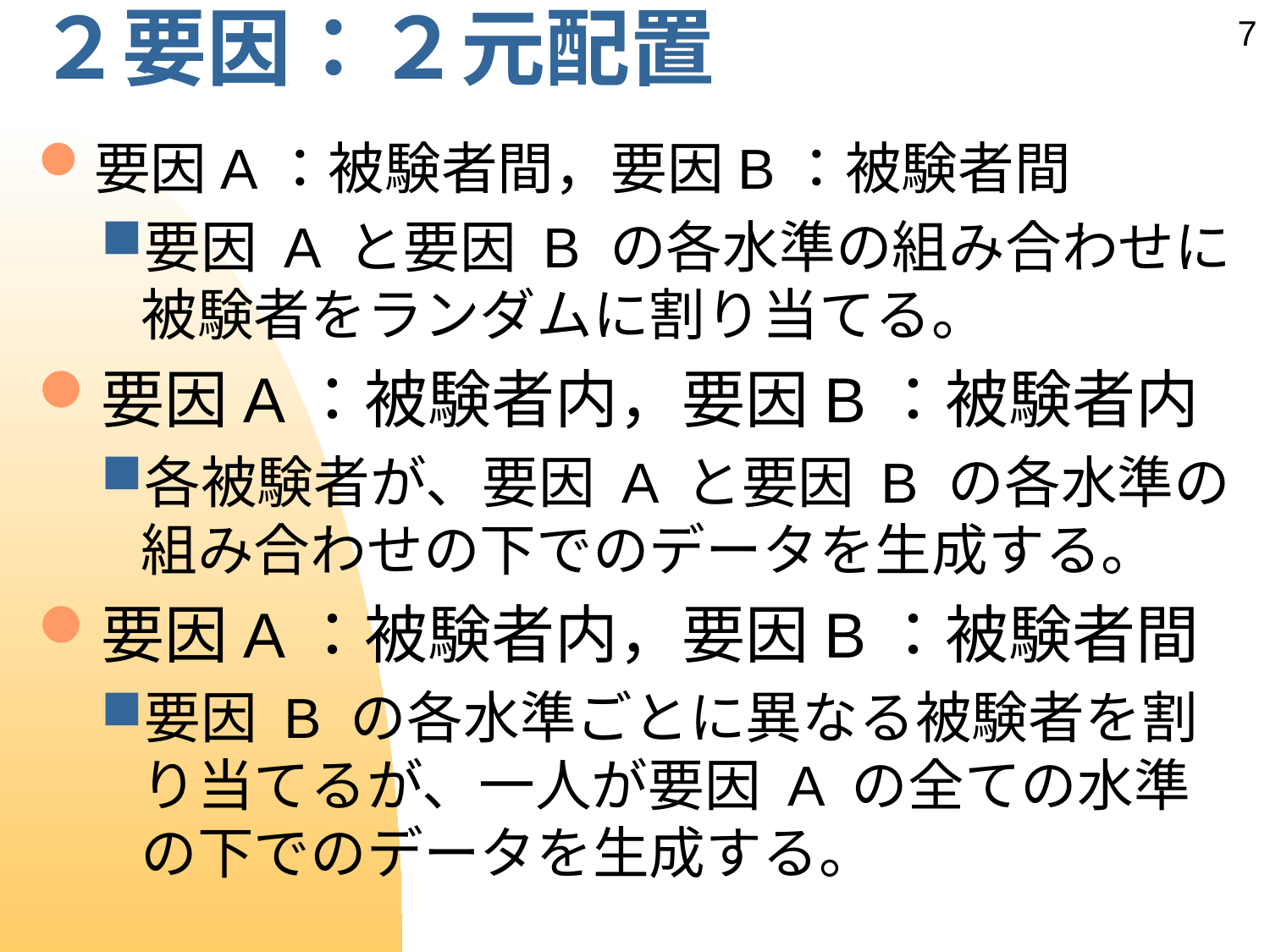

# ２要因：２元配置
7
要因A：被験者間，要因B：被験者間
要因 A と要因 B の各水準の組み合わせに被験者をランダムに割り当てる。
要因A：被験者内，要因B：被験者内
各被験者が、要因 A と要因 B の各水準の組み合わせの下でのデータを生成する。
要因A：被験者内，要因B：被験者間
要因 B の各水準ごとに異なる被験者を割り当てるが、一人が要因 A の全ての水準の下でのデータを生成する。